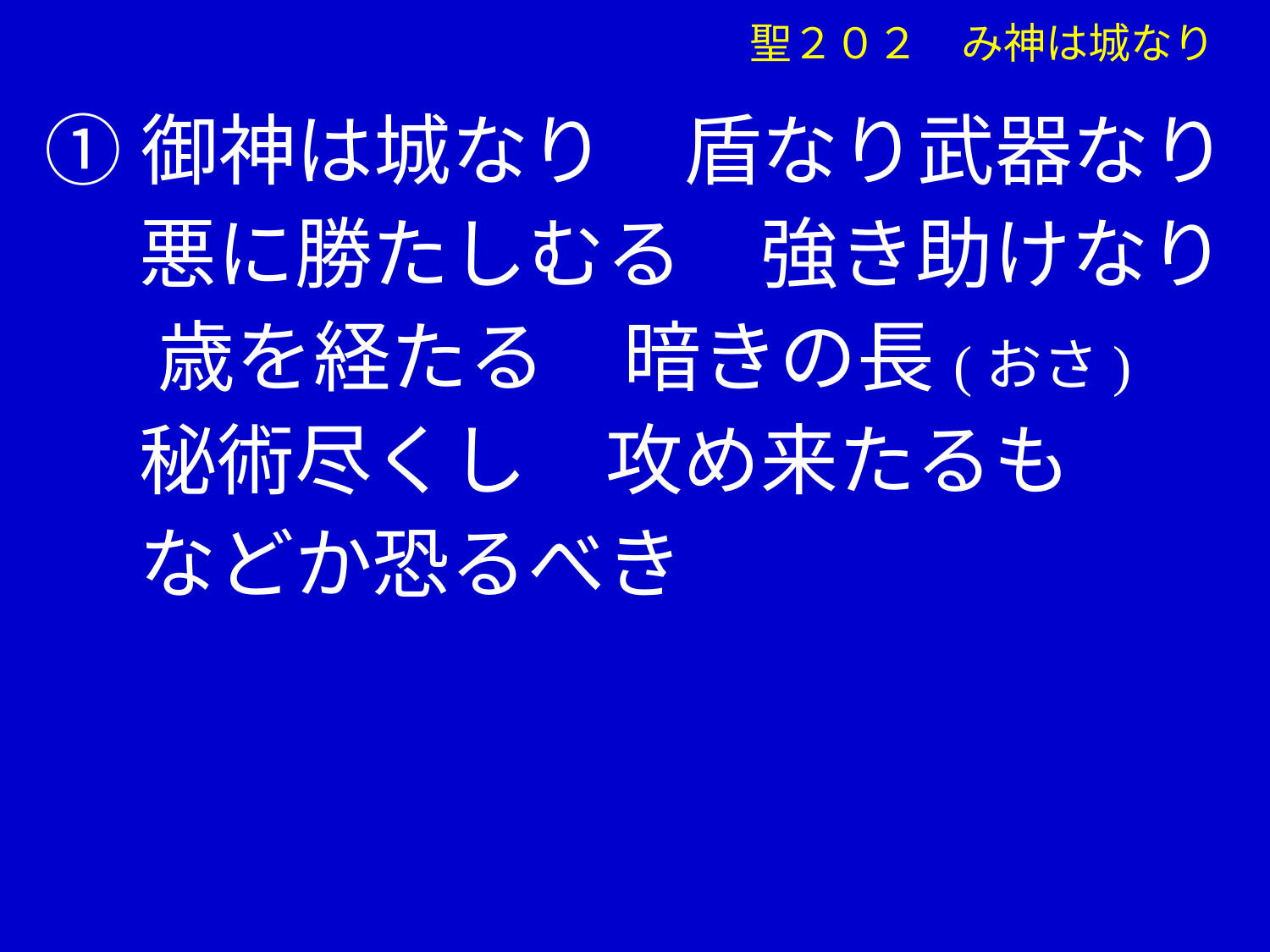

①御神は城なり　盾なり武器なり
　 悪に勝たしむる　強き助けなり
 　歳を経たる　暗きの長(おさ)
　 秘術尽くし　攻め来たるも
　 などか恐るべき
聖２０２　み神は城なり